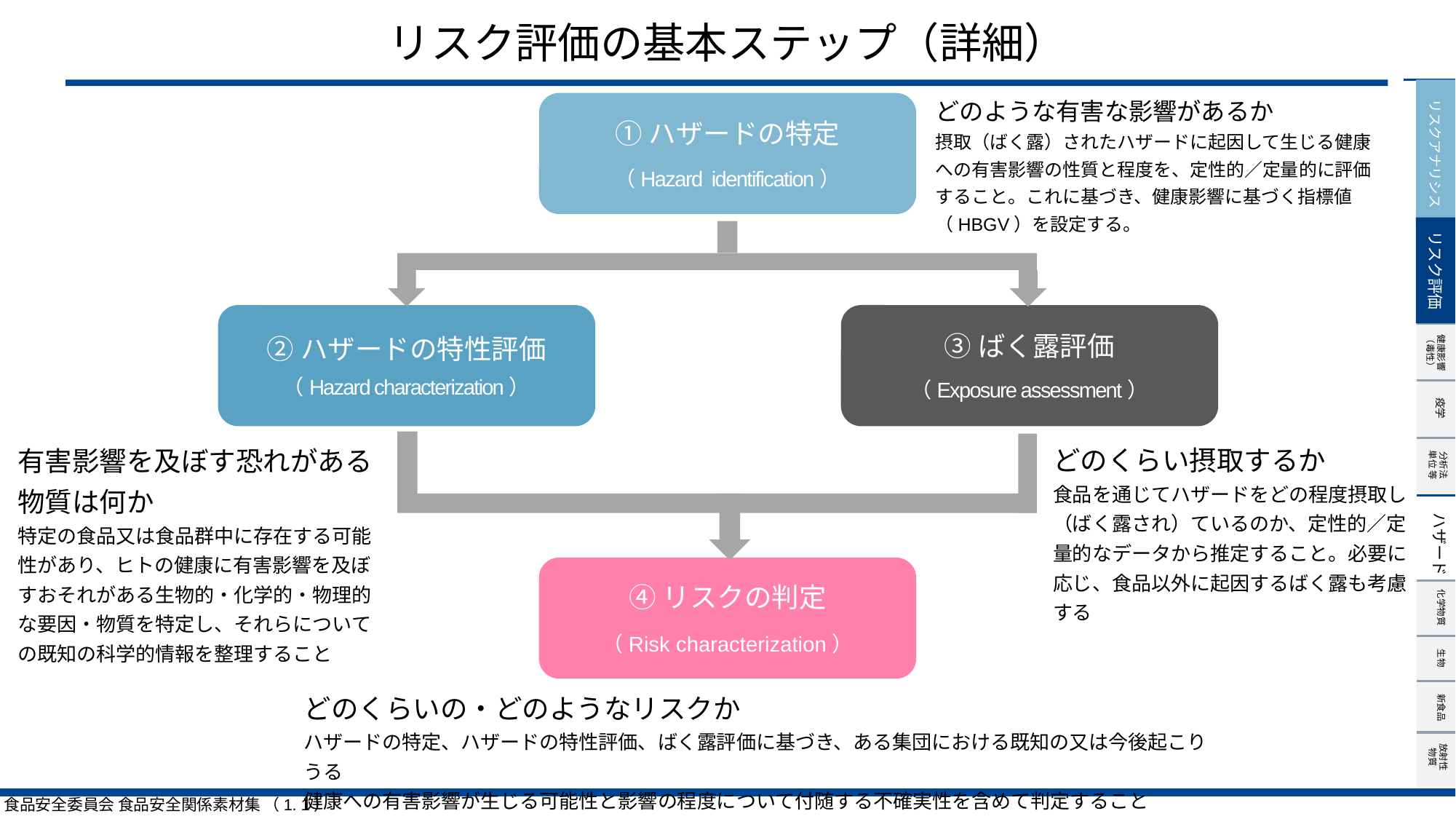

# リスク評価の基本ステップ（詳細）
リスクアナリシス
どのような有害な影響があるか
摂取（ばく露）されたハザードに起因して生じる健康への有害影響の性質と程度を、定性的／定量的に評価すること。これに基づき、健康影響に基づく指標値（HBGV）を設定する。
①ハザードの特定

（Hazard  identification）
リスク評価

②ハザードの特性評価

（Hazard characterization）
③ばく露評価

（Exposure assessment）
どのくらい摂取するか
食品を通じてハザードをどの程度摂取し（ばく露され）ているのか、定性的／定量的なデータから推定すること。必要に応じ、食品以外に起因するばく露も考慮する
有害影響を及ぼす恐れがある
物質は何か
特定の食品又は食品群中に存在する可能性があり、ヒトの健康に有害影響を及ぼすおそれがある生物的・化学的・物理的な要因・物質を特定し、それらについての既知の科学的情報を整理すること

④リスクの判定

（Risk characterization）
どのくらいの・どのようなリスクか
ハザードの特定、ハザードの特性評価、ばく露評価に基づき、ある集団における既知の又は今後起こりうる
健康への有害影響が生じる可能性と影響の程度について付随する不確実性を含めて判定すること